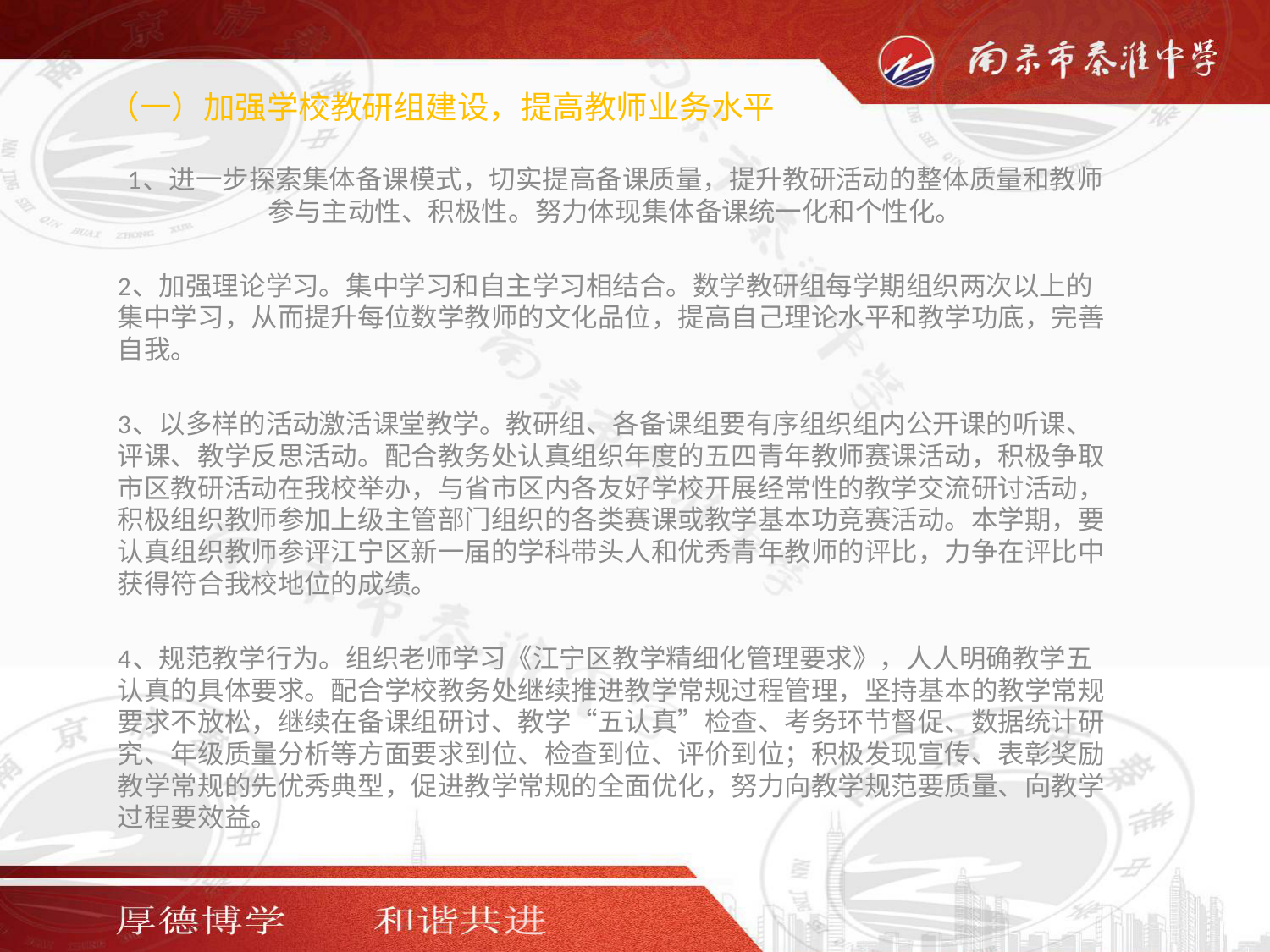

# （一）加强学校教研组建设，提高教师业务水平
1、进一步探索集体备课模式，切实提高备课质量，提升教研活动的整体质量和教师参与主动性、积极性。努力体现集体备课统一化和个性化。

2、加强理论学习。集中学习和自主学习相结合。数学教研组每学期组织两次以上的集中学习，从而提升每位数学教师的文化品位，提高自己理论水平和教学功底，完善自我。

3、以多样的活动激活课堂教学。教研组、各备课组要有序组织组内公开课的听课、评课、教学反思活动。配合教务处认真组织年度的五四青年教师赛课活动，积极争取市区教研活动在我校举办，与省市区内各友好学校开展经常性的教学交流研讨活动，积极组织教师参加上级主管部门组织的各类赛课或教学基本功竞赛活动。本学期，要认真组织教师参评江宁区新一届的学科带头人和优秀青年教师的评比，力争在评比中获得符合我校地位的成绩。

4、规范教学行为。组织老师学习《江宁区教学精细化管理要求》，人人明确教学五认真的具体要求。配合学校教务处继续推进教学常规过程管理，坚持基本的教学常规要求不放松，继续在备课组研讨、教学“五认真”检查、考务环节督促、数据统计研究、年级质量分析等方面要求到位、检查到位、评价到位；积极发现宣传、表彰奖励教学常规的先优秀典型，促进教学常规的全面优化，努力向教学规范要质量、向教学过程要效益。